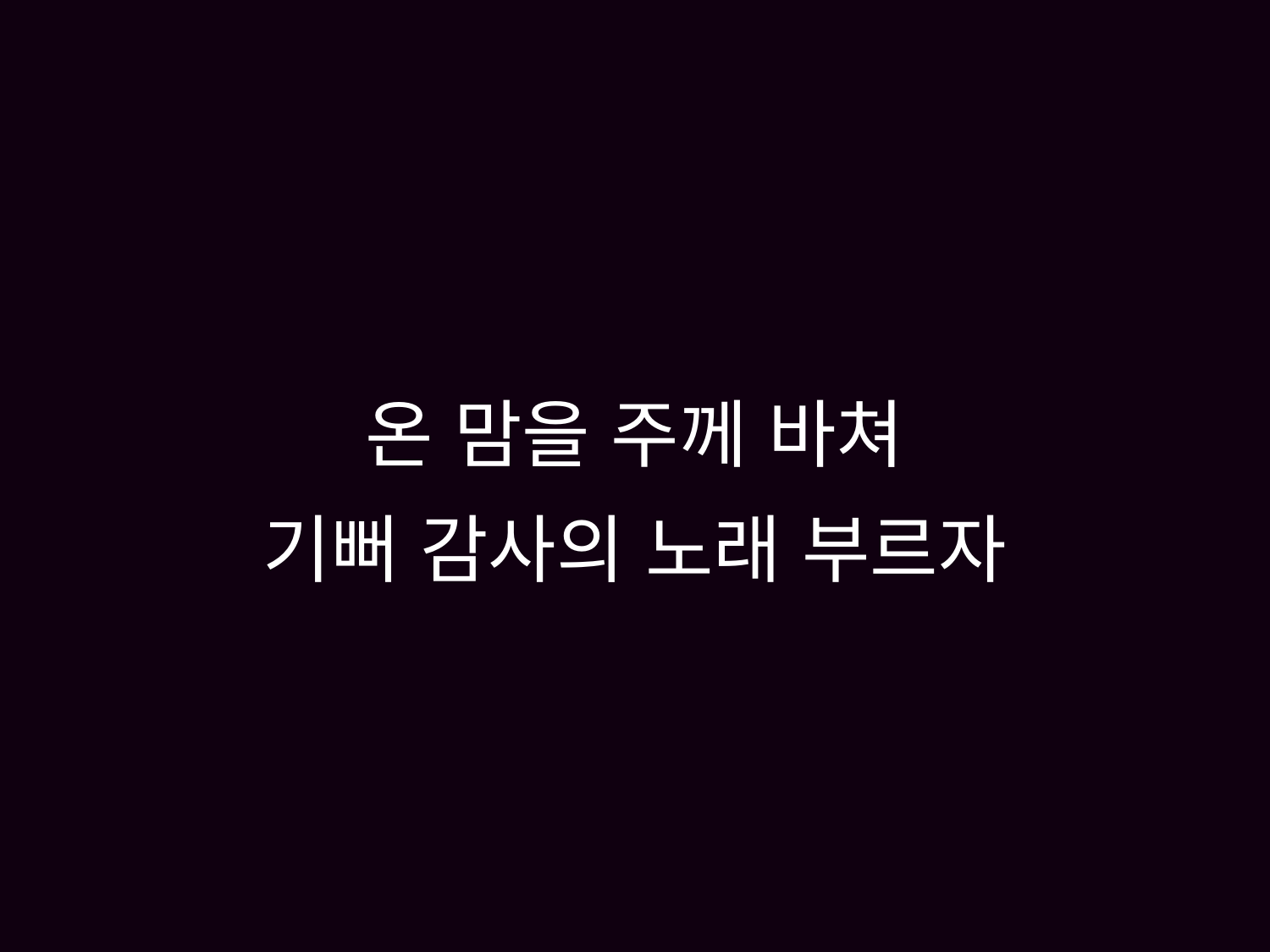

# 온 맘을 주께 바쳐 기뻐 감사의 노래 부르자